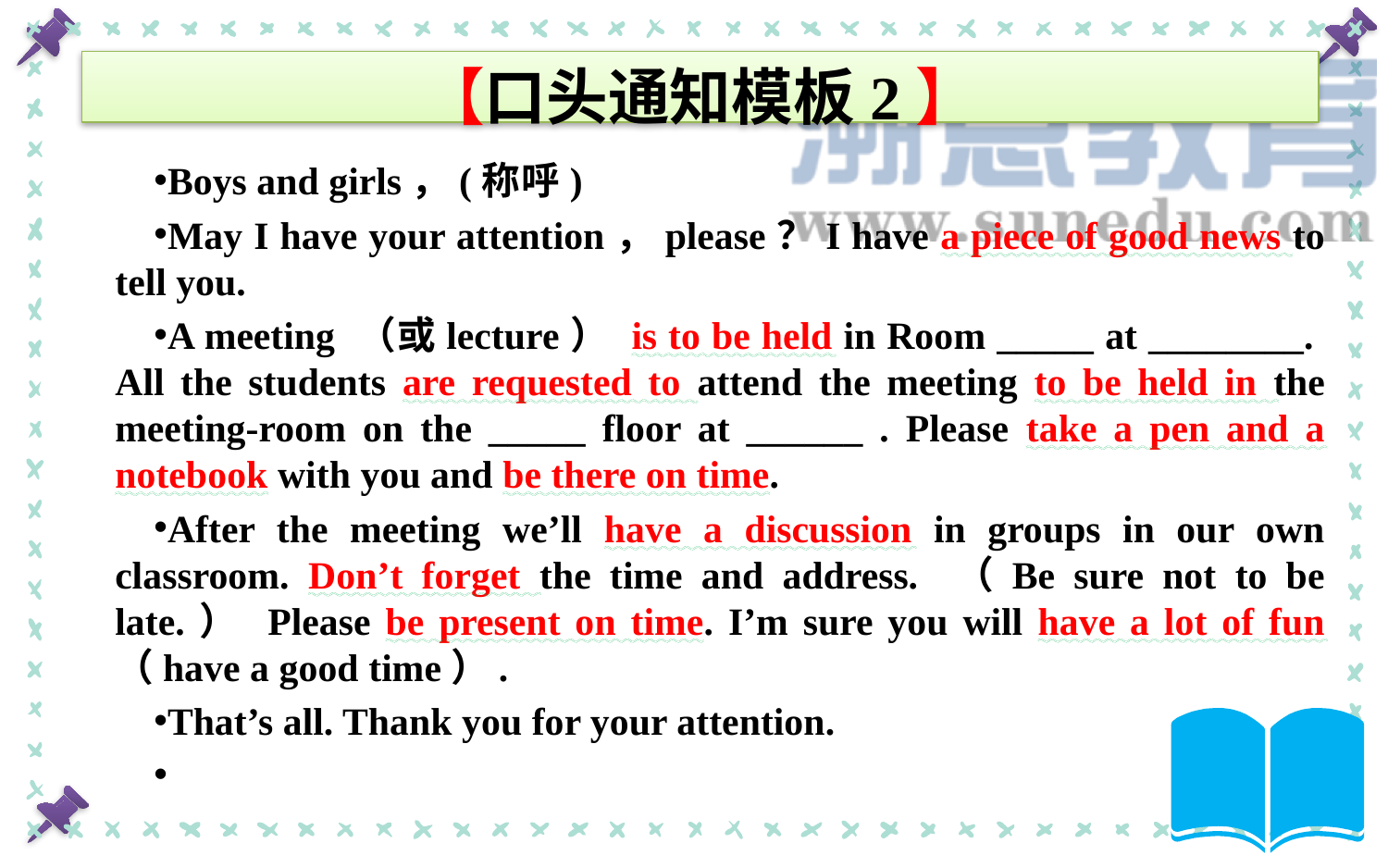

# 【口头通知模板2】
Boys and girls，(称呼)
May I have your attention，please？I have a piece of good news to tell you.
A meeting （或lecture） is to be held in Room _____ at ________.  All the students are requested to attend the meeting to be held in the meeting-room on the _____ floor at ______ . Please take a pen and a notebook with you and be there on time.
After the meeting we’ll have a discussion in groups in our own classroom. Don’t forget the time and address. （Be sure not to be late.） Please be present on time. I’m sure you will have a lot of fun （have a good time）.
That’s all. Thank you for your attention.